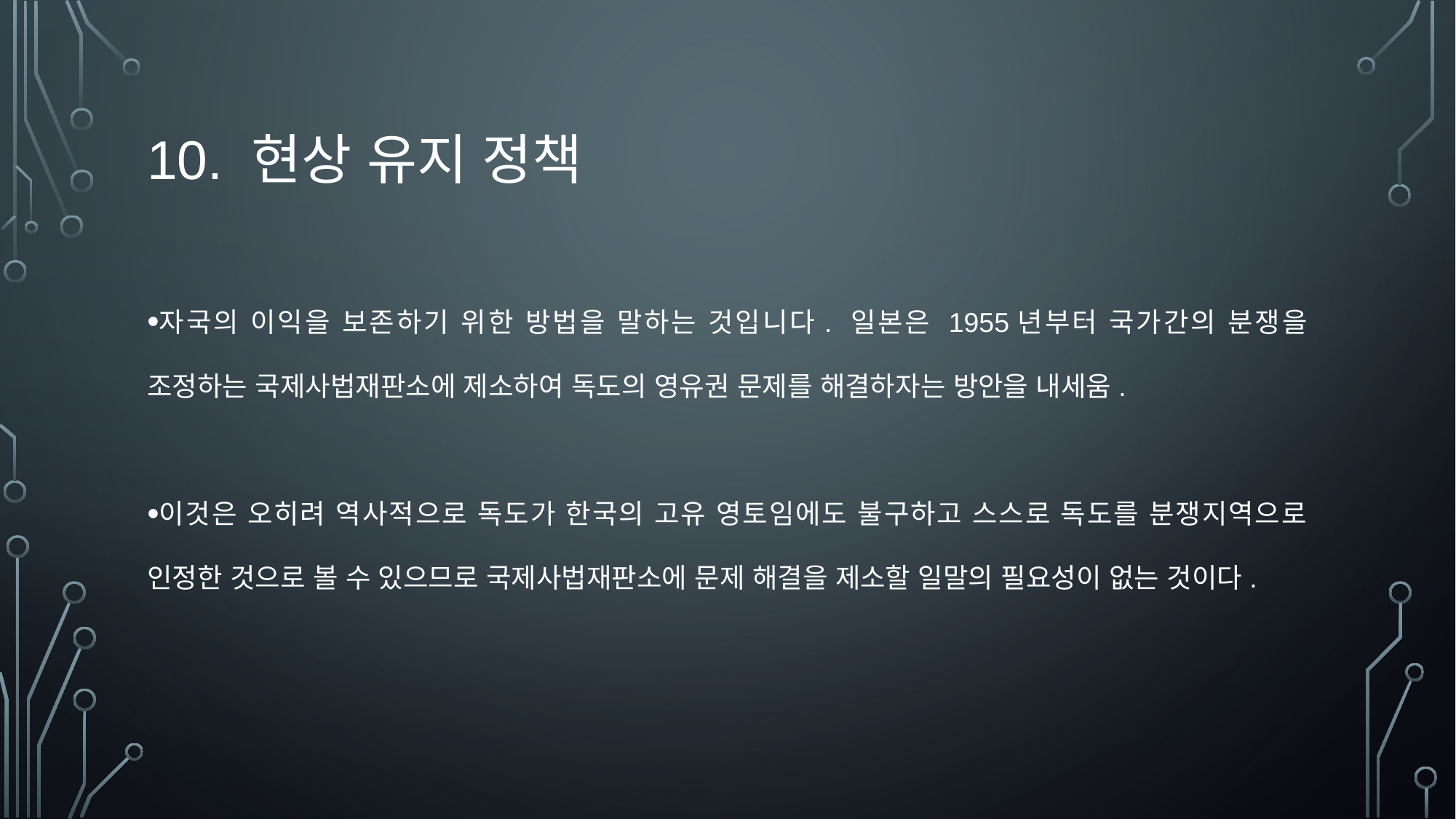

# 10. 현상 유지 정책
자국의 이익을 보존하기 위한 방법을 말하는 것입니다. 일본은 1955년부터 국가간의 분쟁을 조정하는 국제사법재판소에 제소하여 독도의 영유권 문제를 해결하자는 방안을 내세움.

이것은 오히려 역사적으로 독도가 한국의 고유 영토임에도 불구하고 스스로 독도를 분쟁지역으로 인정한 것으로 볼 수 있으므로 국제사법재판소에 문제 해결을 제소할 일말의 필요성이 없는 것이다.